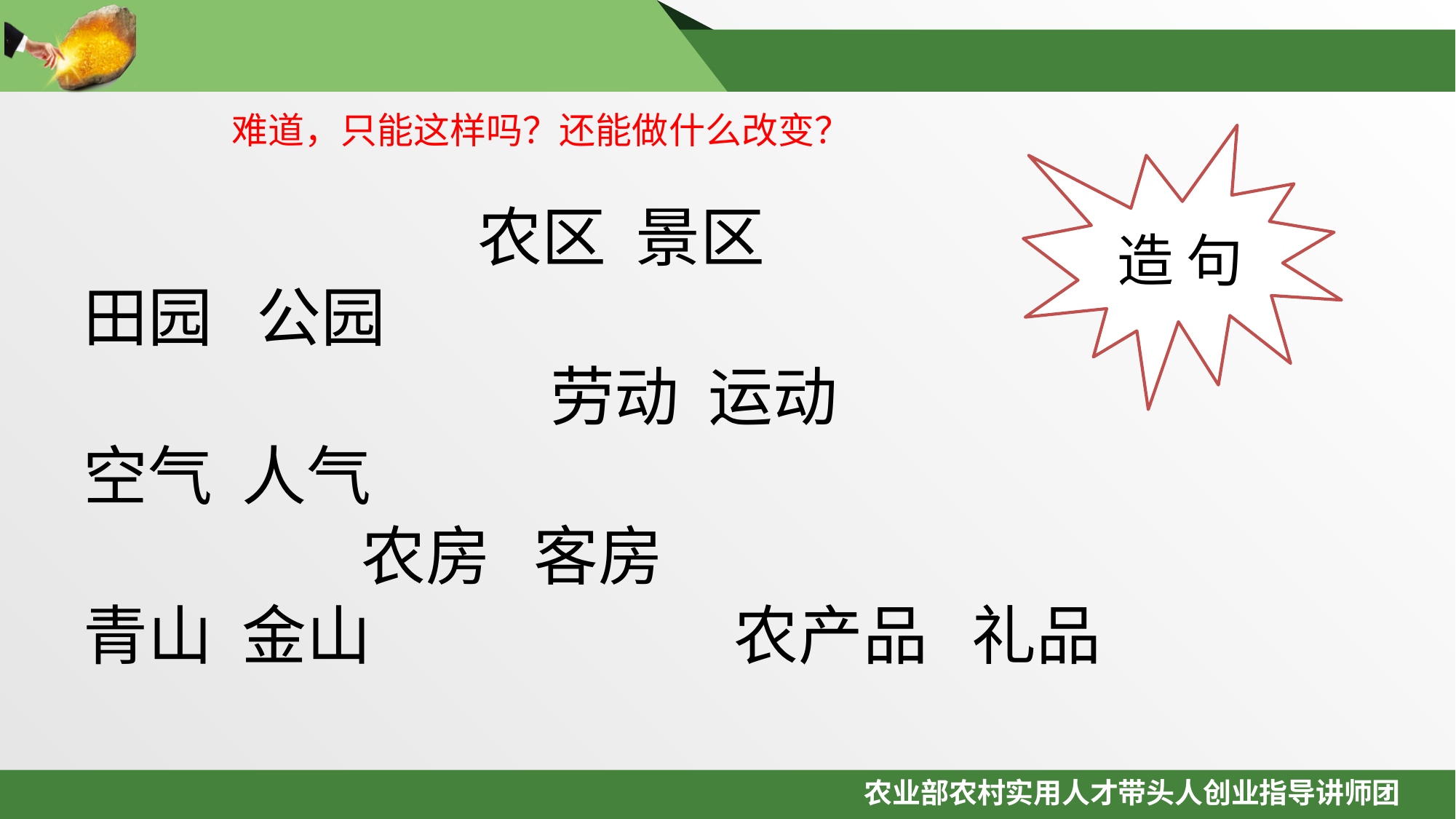

# 难道，只能这样吗？还能做什么改变？
造 句
                          农区  景区
田园   公园
                               劳动  运动
空气  人气
                  农房   客房
青山  金山                         农产品   礼品